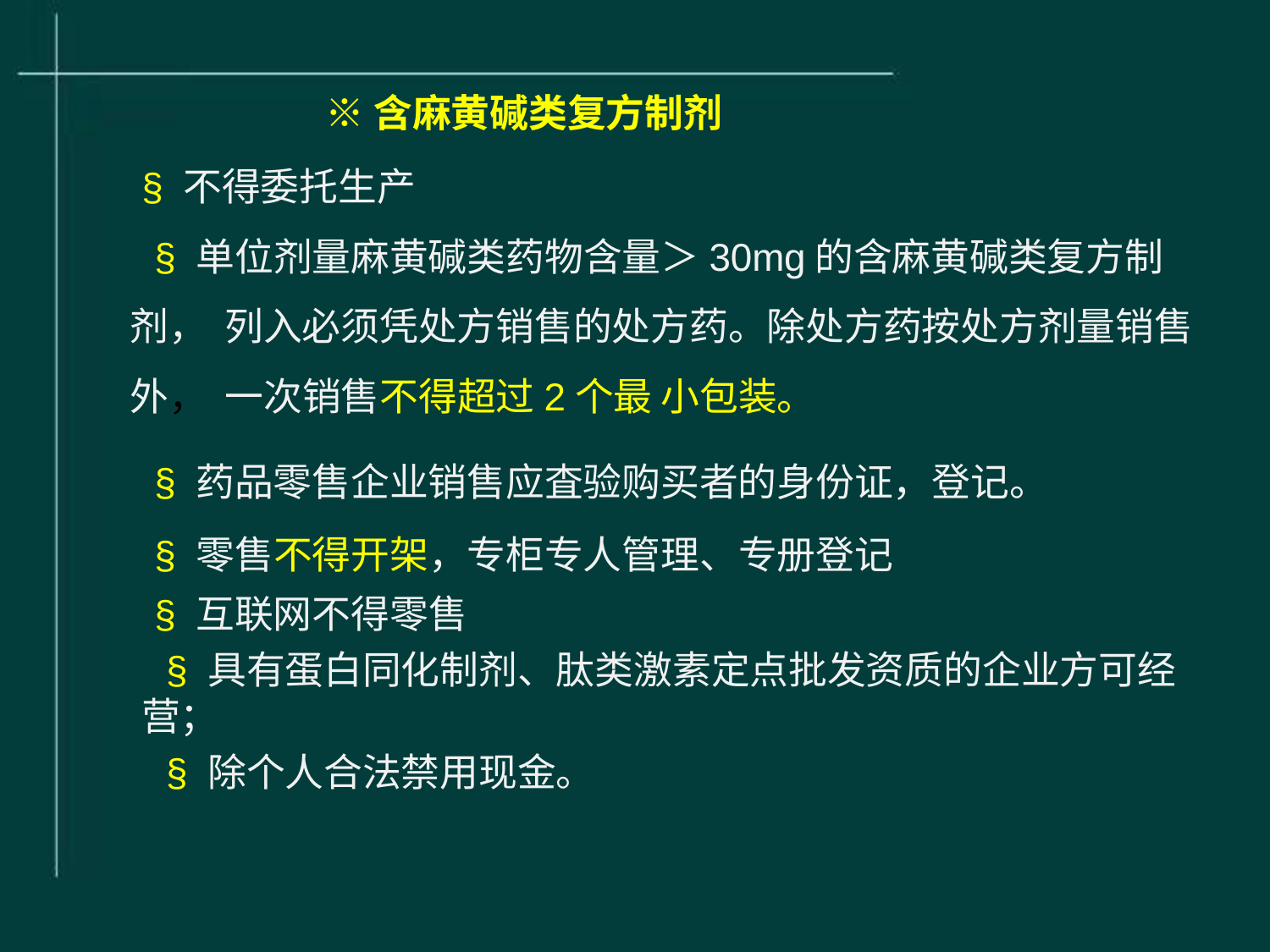

※含麻黄碱类复方制剂
§ 不得委托生产
§ 单位剂量麻黄碱类药物含量＞30mg的含麻黄碱类复方制剂，  列入必须凭处方销售的处方药。除处方药按处方剂量销售外，  一次销售不得超过2个最 小包装。
§ 药品零售企业销售应査验购买者的身份证，登记。
§ 零售不得开架，专柜专人管理、专册登记
§ 互联网不得零售
§ 具有蛋白同化制剂、肽类激素定点批发资质的企业方可经营；
§ 除个人合法禁用现金。